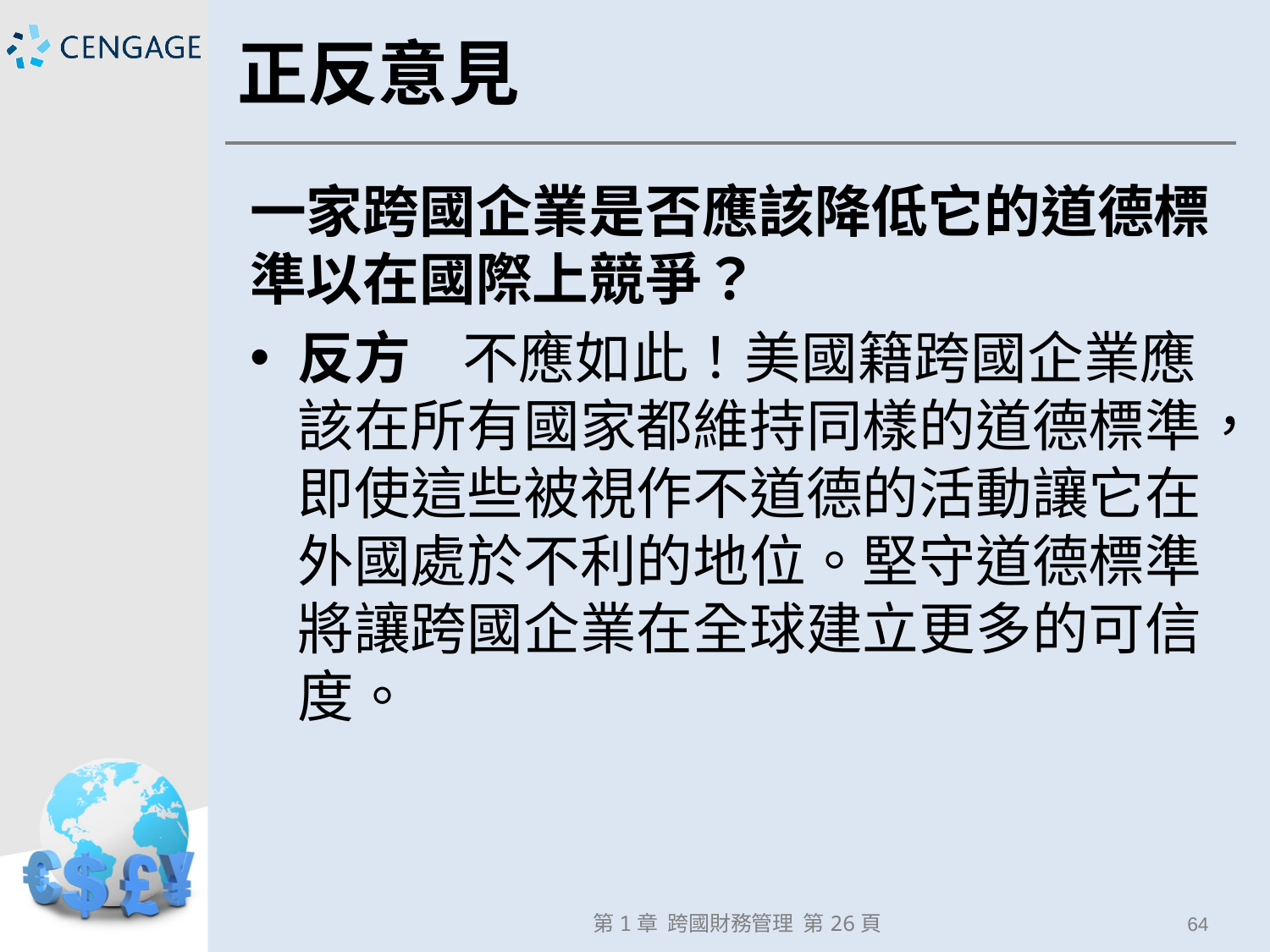

# 正反意見
一家跨國企業是否應該降低它的道德標準以在國際上競爭？
反方    不應如此！美國籍跨國企業應該在所有國家都維持同樣的道德標準，即使這些被視作不道德的活動讓它在外國處於不利的地位。堅守道德標準將讓跨國企業在全球建立更多的可信度。
第1章  跨國財務管理  第26頁
64